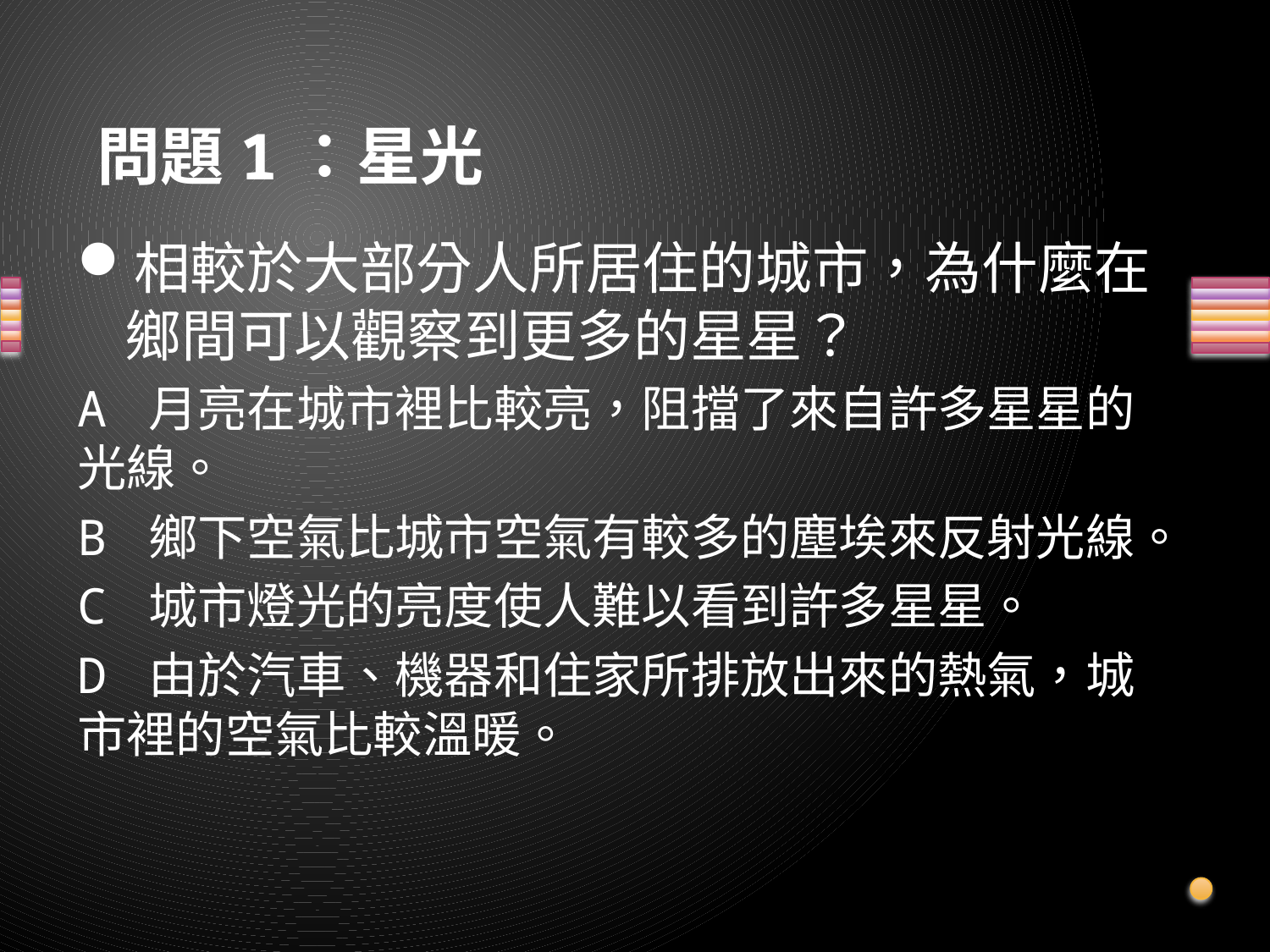

# 問題1：星光
相較於大部分人所居住的城市，為什麼在鄉間可以觀察到更多的星星？
A 月亮在城市裡比較亮，阻擋了來自許多星星的光線。
B 鄉下空氣比城市空氣有較多的塵埃來反射光線。
C 城市燈光的亮度使人難以看到許多星星。
D 由於汽車、機器和住家所排放出來的熱氣，城市裡的空氣比較溫暖。